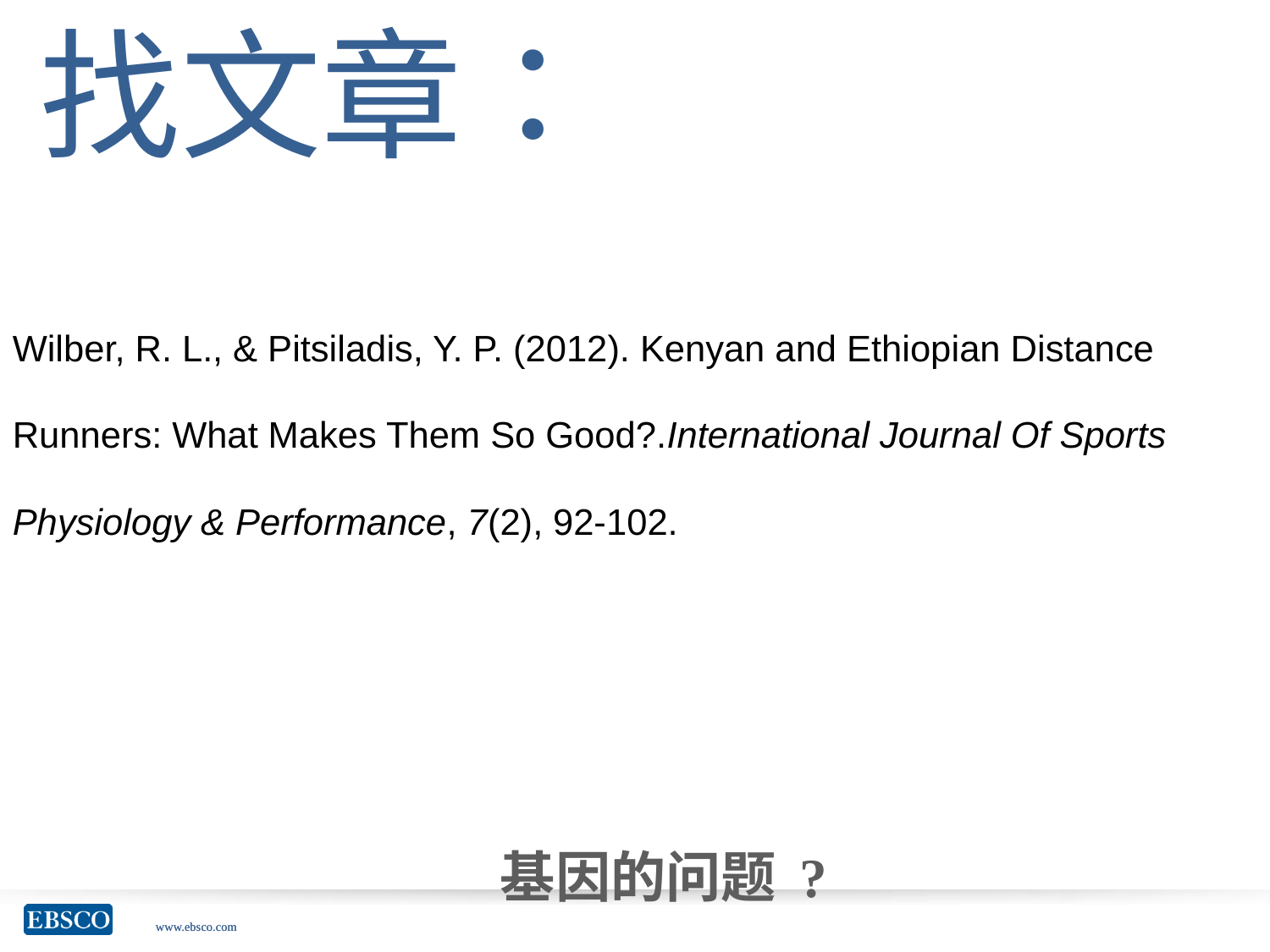

# 找文章：
Wilber, R. L., & Pitsiladis, Y. P. (2012). Kenyan and Ethiopian Distance Runners: What Makes Them So Good?.International Journal Of Sports Physiology & Performance, 7(2), 92-102.
基因的问题?